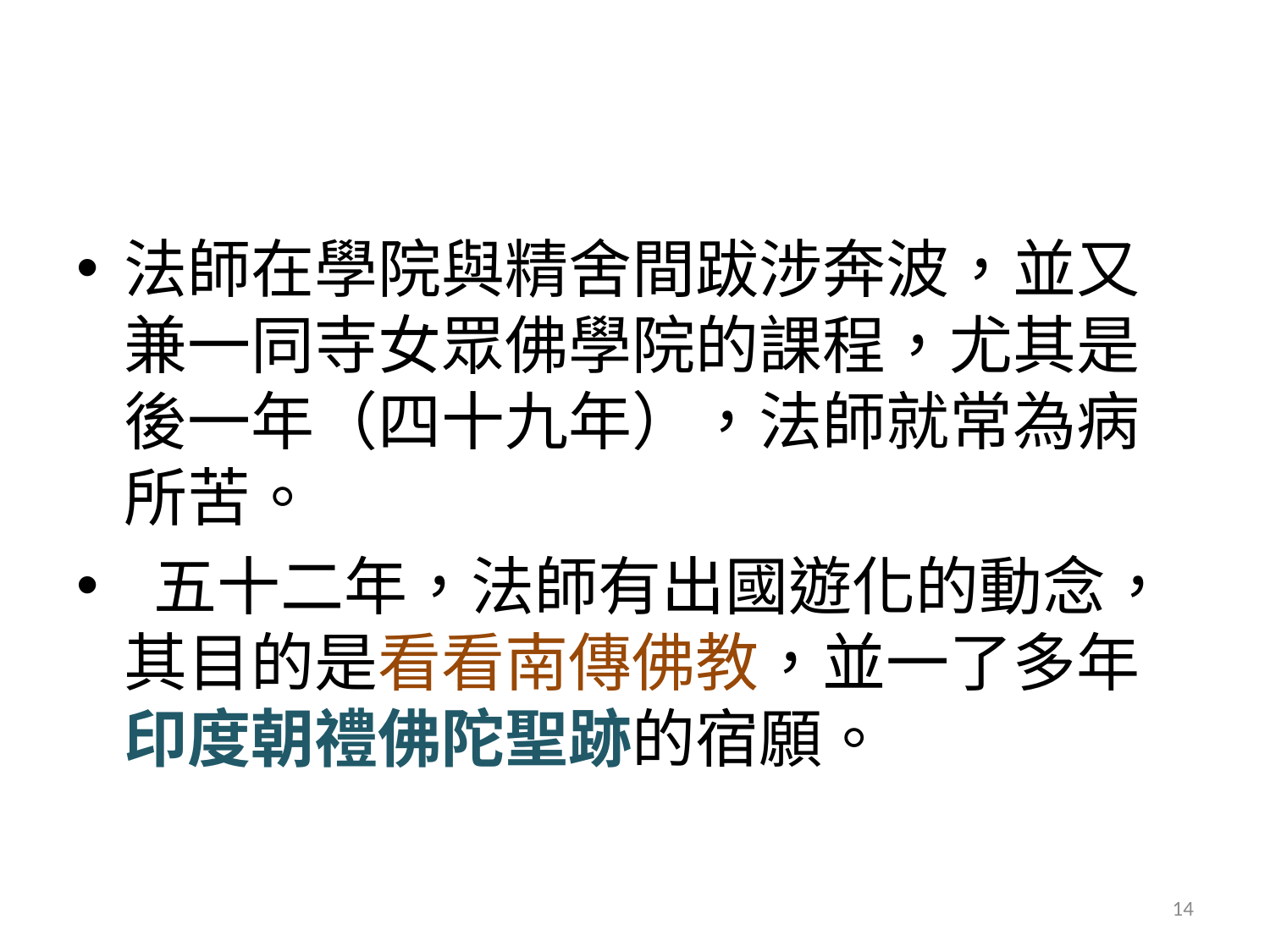

#
法師在學院與精舍間跋涉奔波，並又兼一同寺女眾佛學院的課程，尤其是後一年（四十九年），法師就常為病所苦。
 五十二年，法師有出國遊化的動念，其目的是看看南傳佛教，並一了多年印度朝禮佛陀聖跡的宿願。

14